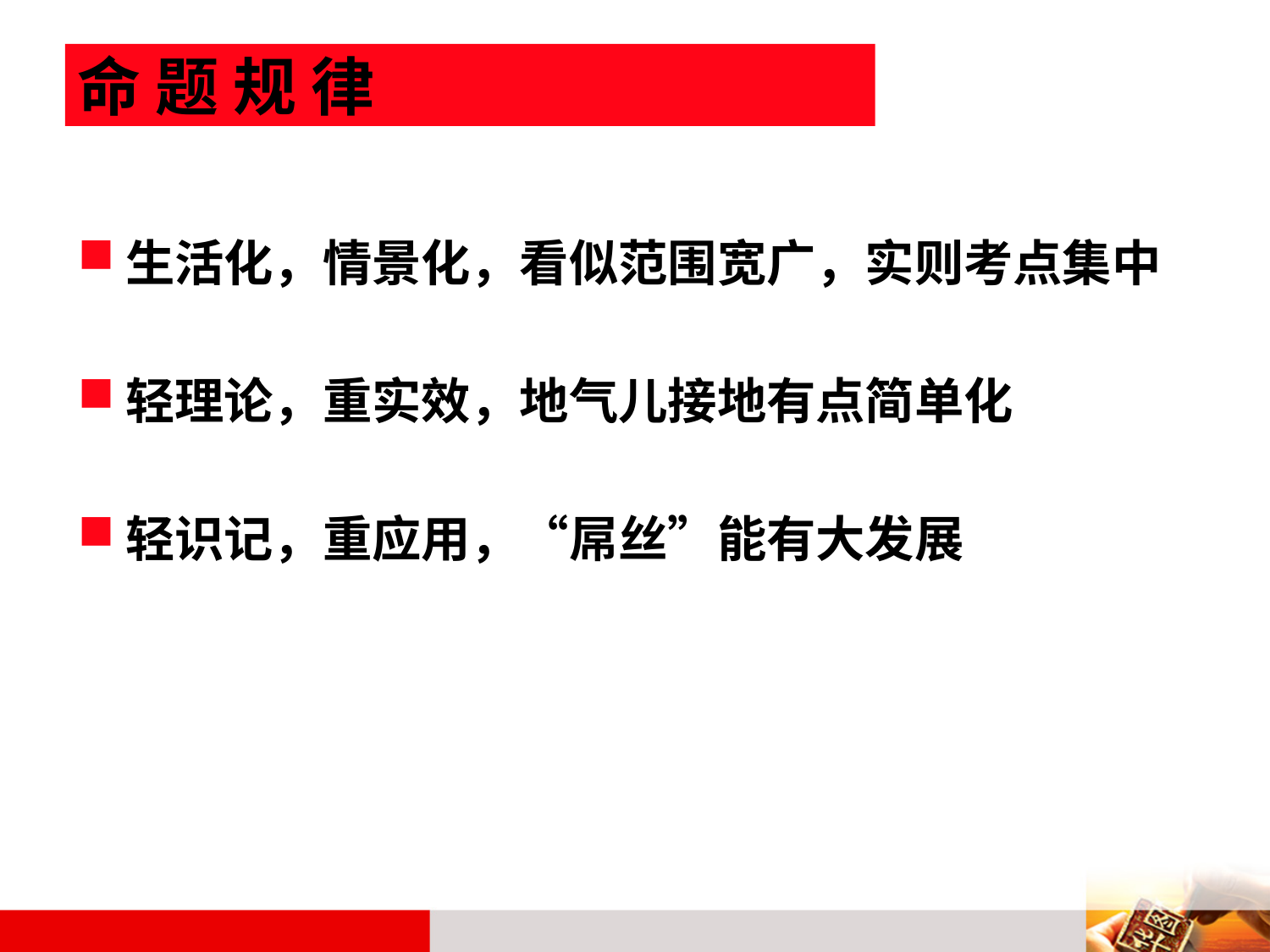

# 命 题 规 律

生活化，情景化，看似范围宽广，实则考点集中

轻理论，重实效，地气儿接地有点简单化

轻识记，重应用，“屌丝”能有大发展